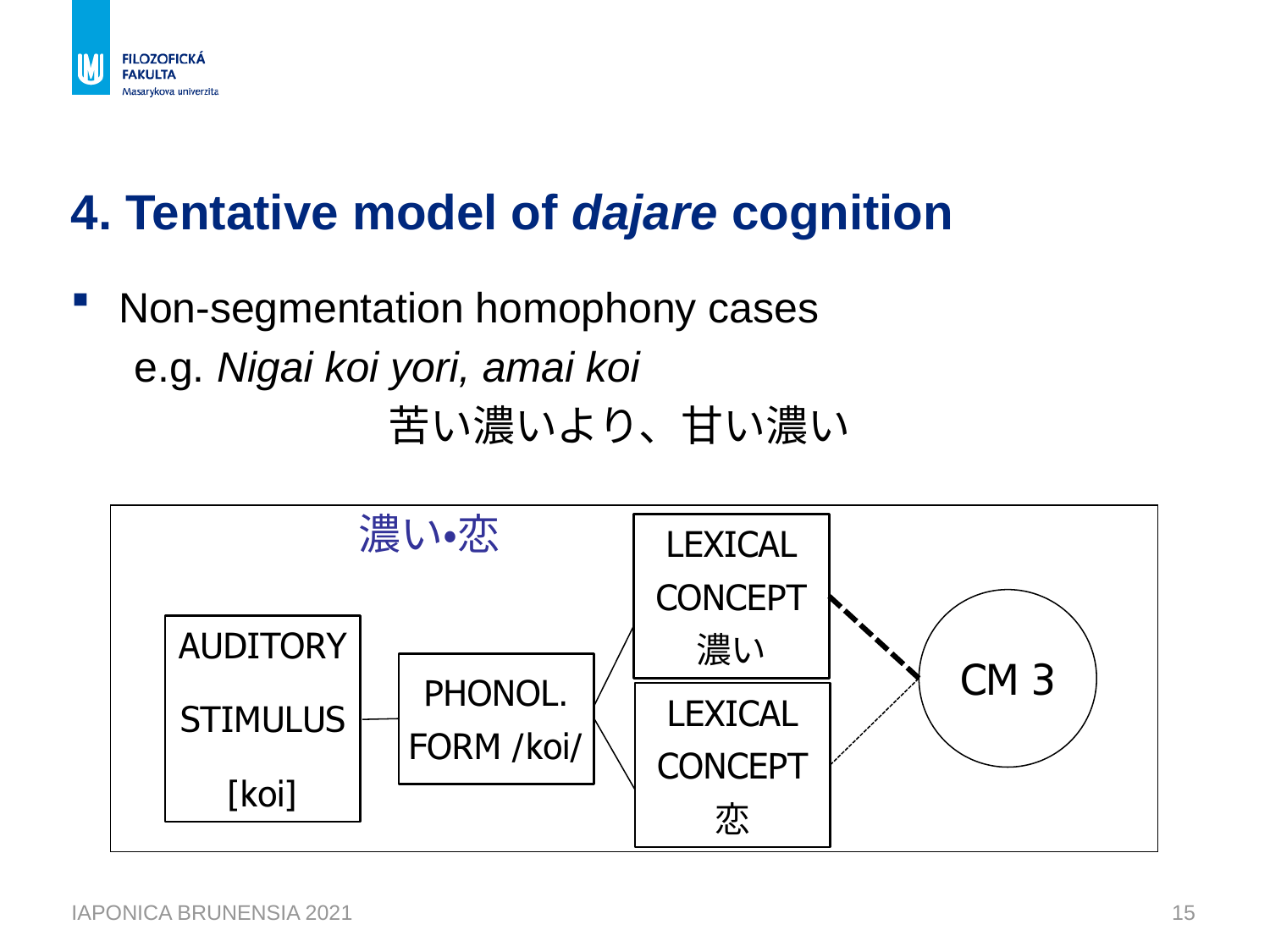

# 4. Tentative model of dajare cognition
Non-segmentation homophony cases
e.g. Nigai koi yori, amai koi
		苦い濃いより、甘い濃い
濃い・恋

LEXICAL
CONCEPT
濃い
CM 3
AUDITORY
STIMULUS
[koi]
PHONOL.
FORM /koi/
LEXICAL
CONCEPT
恋
IAPONICA BRUNENSIA 2021
15